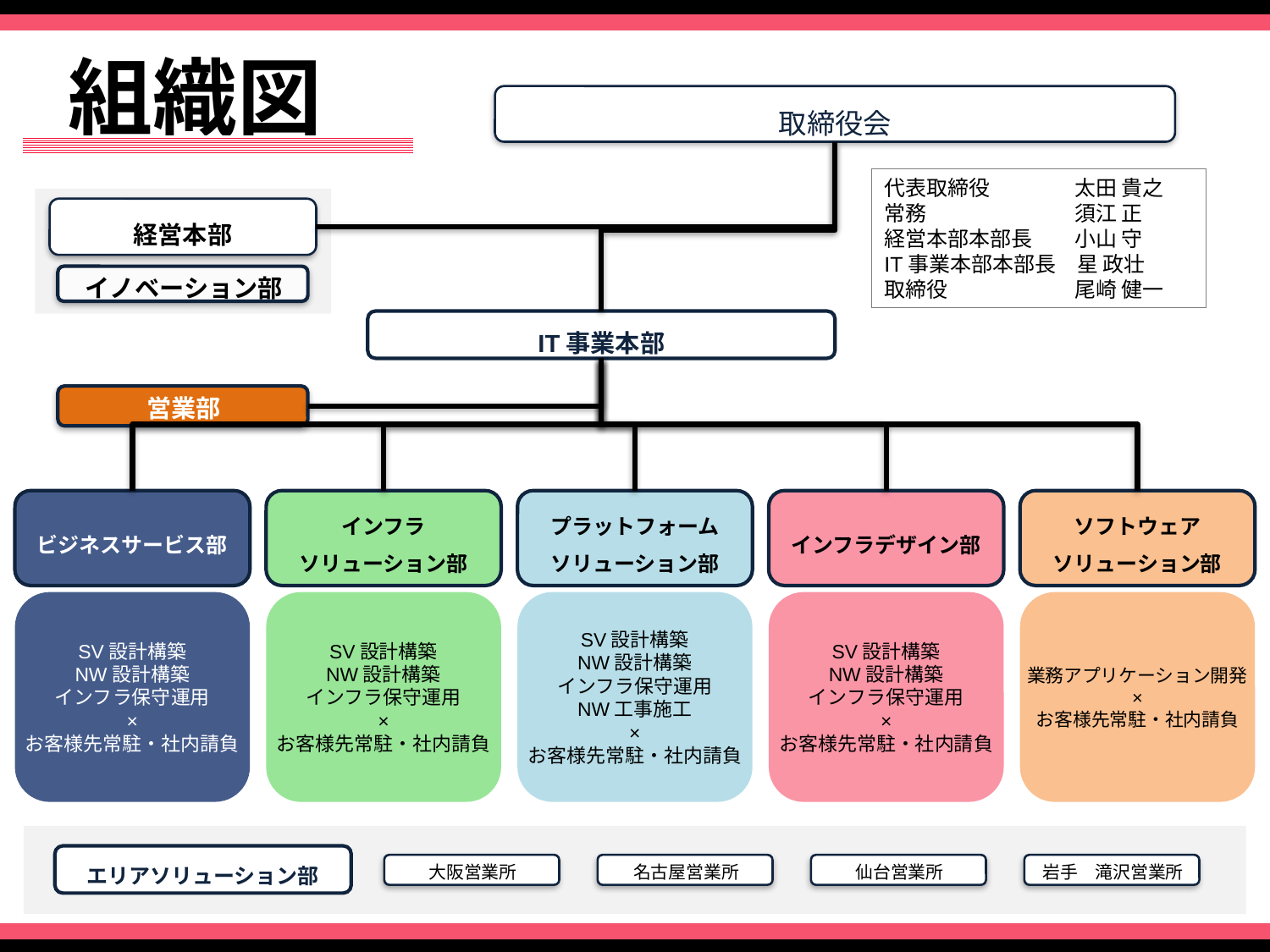

組織図
取締役会

代表取締役	　　　太田 貴之
常務　	　　　須江 正
経営本部本部長　　小山 守
IT事業本部本部長　星 政壮
取締役	　　　尾崎 健一

経営本部
イノベーション部
IT事業本部
営業部
ビジネスサービス部
SV設計構築
NW設計構築
インフラ保守運用
×
お客様先常駐・社内請負
インフラ
ソリューション部
SV設計構築
NW設計構築
インフラ保守運用
×
お客様先常駐・社内請負
プラットフォーム
ソリューション部
SV設計構築
NW設計構築
インフラ保守運用
NW工事施工
×
お客様先常駐・社内請負
インフラデザイン部
SV設計構築
NW設計構築
インフラ保守運用
×
お客様先常駐・社内請負
ソフトウェア
ソリューション部
業務アプリケーション開発
×
お客様先常駐・社内請負

エリアソリューション部
大阪営業所
名古屋営業所
仙台営業所
岩手　滝沢営業所